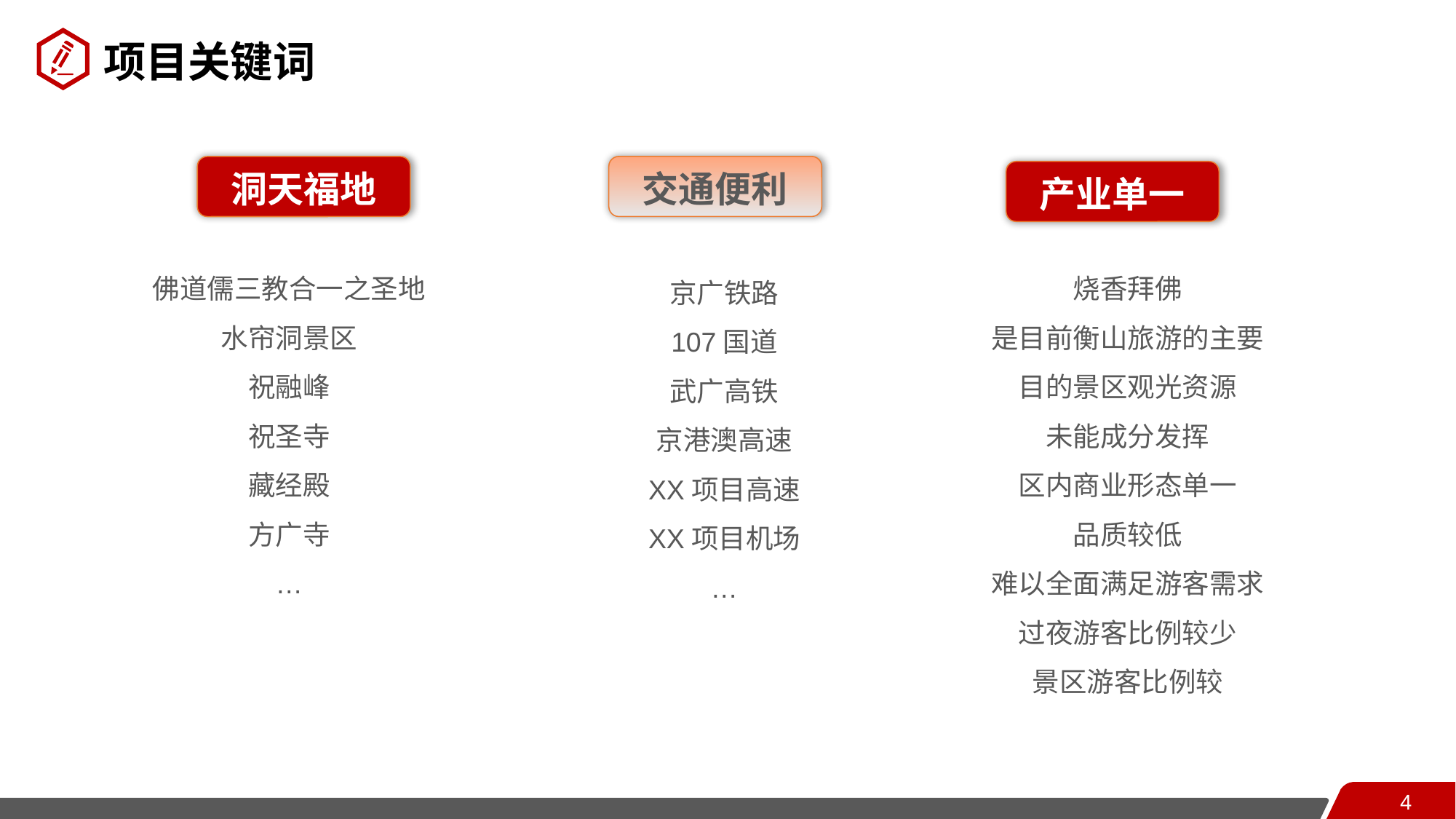

项目关键词

交通便利

洞天福地

产业单一
佛道儒三教合一之圣地
水帘洞景区
祝融峰
祝圣寺
藏经殿
方广寺
…
烧香拜佛
是目前衡山旅游的主要目的景区观光资源
未能成分发挥
区内商业形态单一
品质较低
难以全面满足游客需求
过夜游客比例较少
景区游客比例较
京广铁路
107国道
武广高铁
京港澳高速
XX项目高速
XX项目机场
…